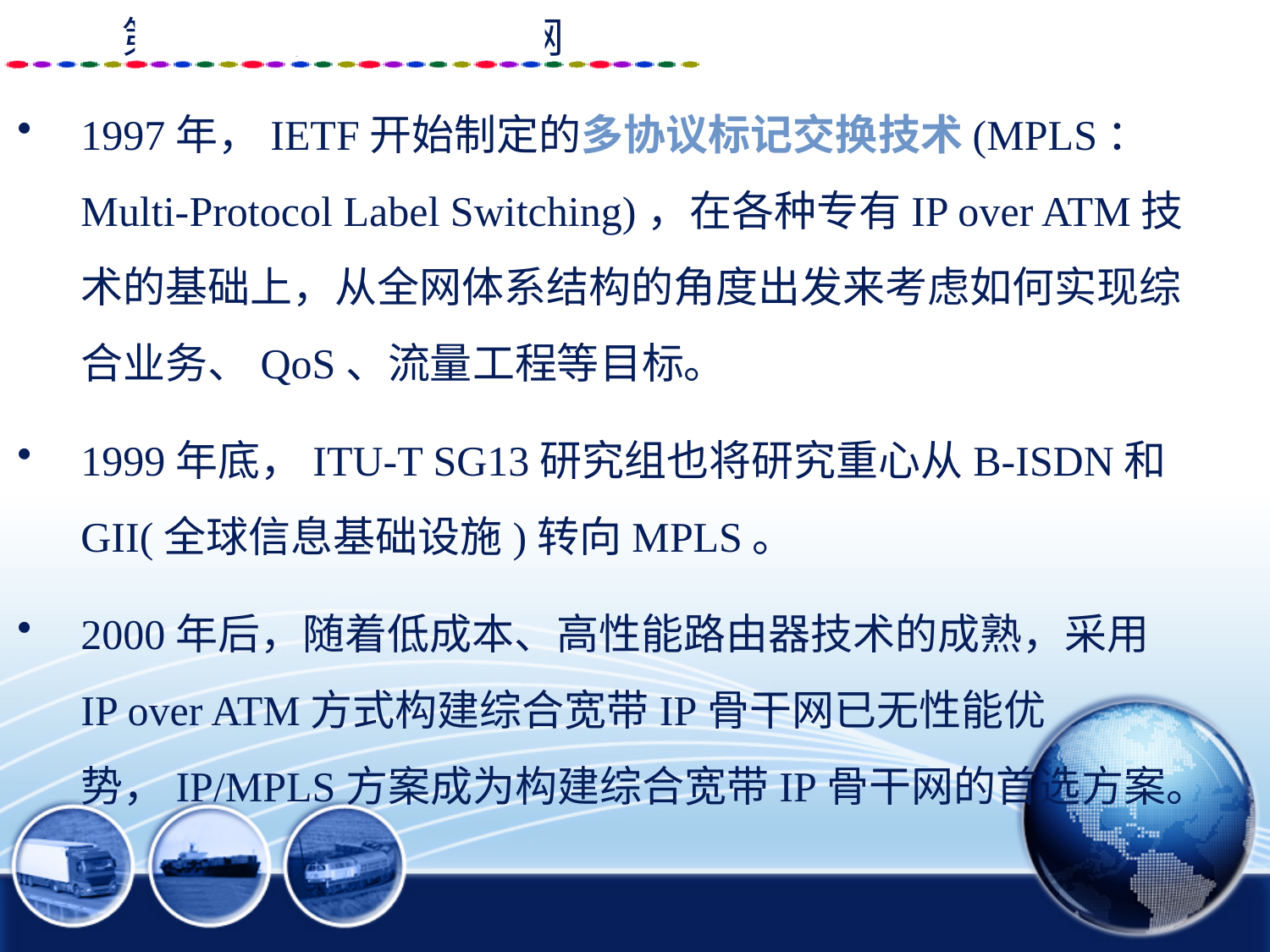

1997年，IETF开始制定的多协议标记交换技术(MPLS：Multi-Protocol Label Switching)，在各种专有IP over ATM技术的基础上，从全网体系结构的角度出发来考虑如何实现综合业务、QoS、流量工程等目标。
1999年底，ITU-T SG13研究组也将研究重心从B-ISDN和GII(全球信息基础设施)转向MPLS。
2000年后，随着低成本、高性能路由器技术的成熟，采用IP over ATM方式构建综合宽带IP骨干网已无性能优势，IP/MPLS方案成为构建综合宽带IP骨干网的首选方案。